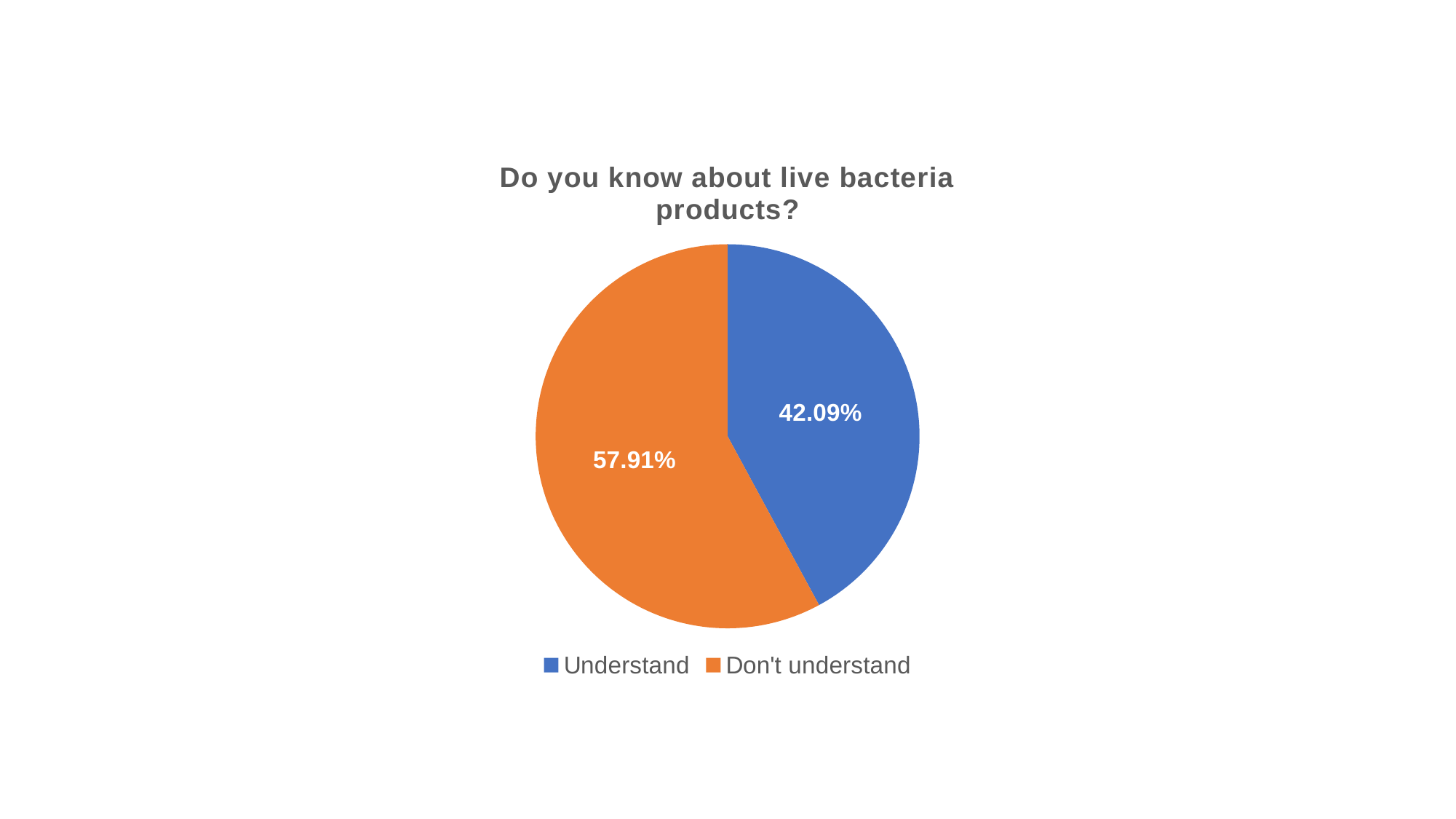

### Chart: Do you know about live bacteria products?

| Category | 人数 |
|---|---|
| Understand | 0.4209 |
| Don't understand | 0.5791 |